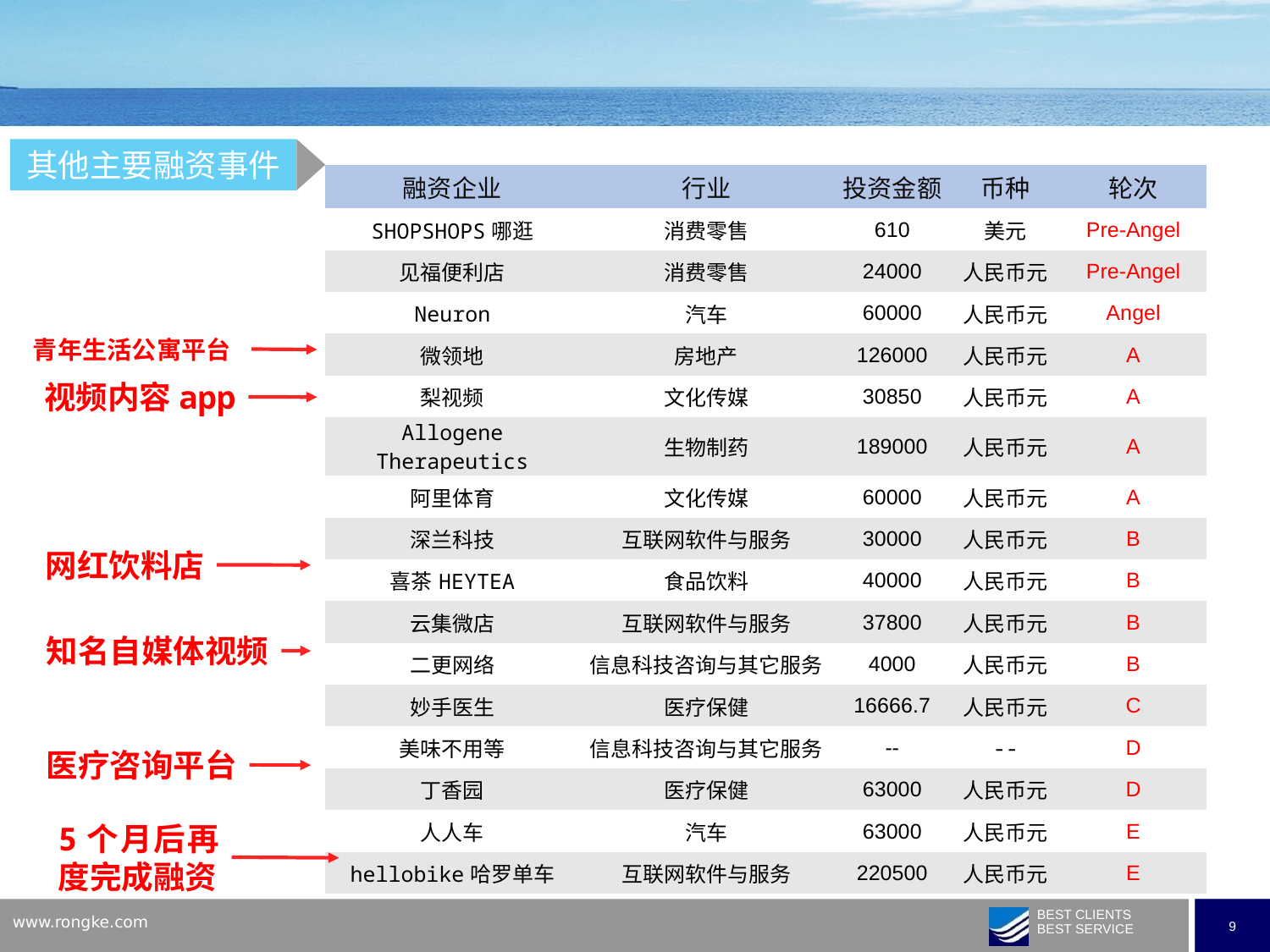

其他主要融资事件

| 融资企业 | 行业 | 投资金额 | 币种 | 轮次 |
| --- | --- | --- | --- | --- |
| SHOPSHOPS哪逛 | 消费零售 | 610 | 美元 | Pre-Angel |
| 见福便利店 | 消费零售 | 24000 | 人民币元 | Pre-Angel |
| Neuron | 汽车 | 60000 | 人民币元 | Angel |
| 微领地 | 房地产 | 126000 | 人民币元 | A |
| 梨视频 | 文化传媒 | 30850 | 人民币元 | A |
| Allogene Therapeutics | 生物制药 | 189000 | 人民币元 | A |
| 阿里体育 | 文化传媒 | 60000 | 人民币元 | A |
| 深兰科技 | 互联网软件与服务 | 30000 | 人民币元 | B |
| 喜茶HEYTEA | 食品饮料 | 40000 | 人民币元 | B |
| 云集微店 | 互联网软件与服务 | 37800 | 人民币元 | B |
| 二更网络 | 信息科技咨询与其它服务 | 4000 | 人民币元 | B |
| 妙手医生 | 医疗保健 | 16666.7 | 人民币元 | C |
| 美味不用等 | 信息科技咨询与其它服务 | -- | -- | D |
| 丁香园 | 医疗保健 | 63000 | 人民币元 | D |
| 人人车 | 汽车 | 63000 | 人民币元 | E |
| hellobike哈罗单车 | 互联网软件与服务 | 220500 | 人民币元 | E |
青年生活公寓平台
视频内容app
网红饮料店
知名自媒体视频
医疗咨询平台
5个月后再度完成融资